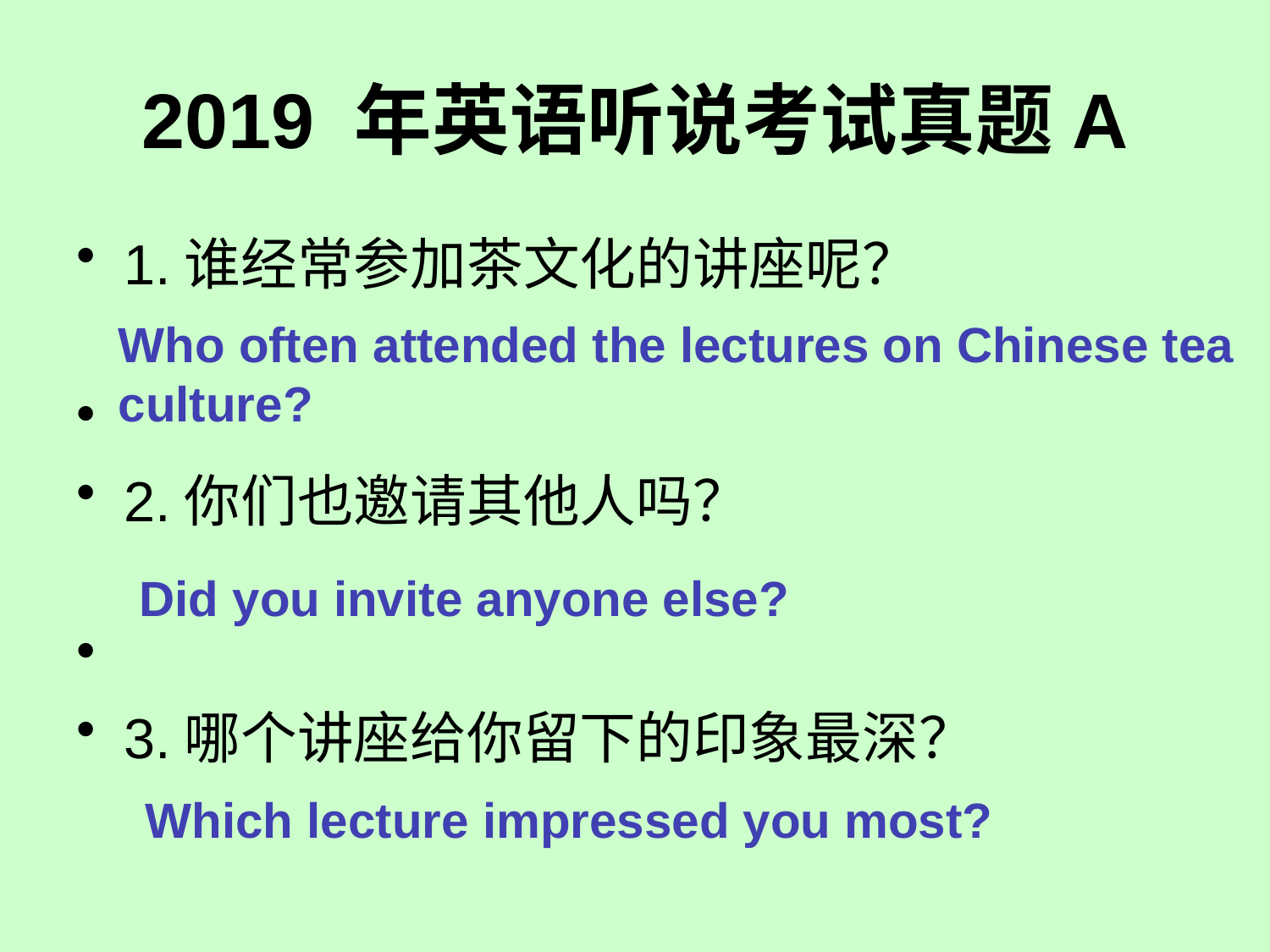

# 2019 年英语听说考试真题A
1.谁经常参加茶文化的讲座呢？

2.你们也邀请其他人吗？

3.哪个讲座给你留下的印象最深？
Who often attended the lectures on Chinese tea culture?
Did you invite anyone else?
Which lecture impressed you most?